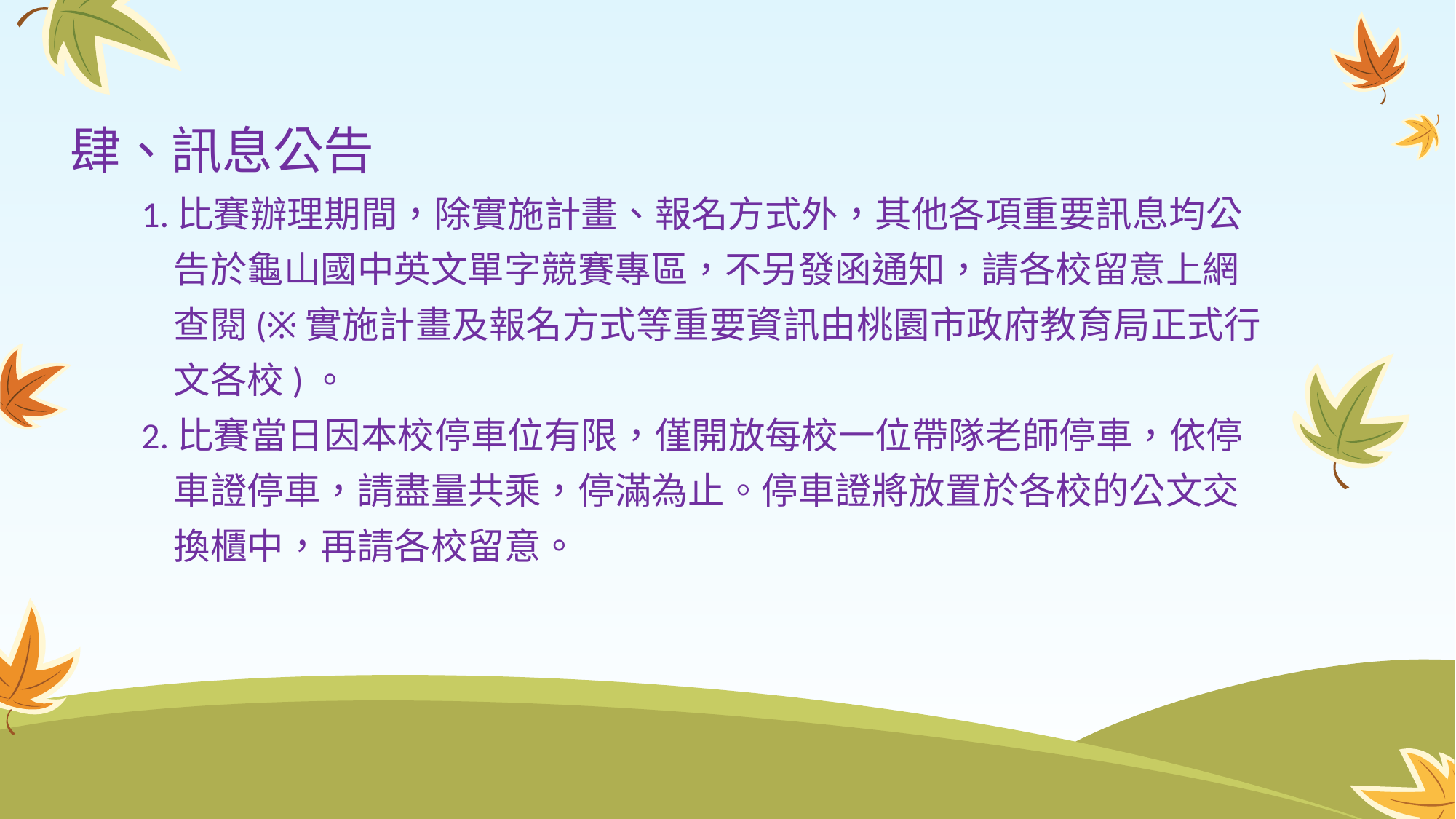

肆、訊息公告
1.比賽辦理期間，除實施計畫、報名方式外，其他各項重要訊息均公
   告於龜山國中英文單字競賽專區，不另發函通知，請各校留意上網
   查閱(※實施計畫及報名方式等重要資訊由桃園市政府教育局正式行
   文各校)。
2.比賽當日因本校停車位有限，僅開放每校一位帶隊老師停車，依停
   車證停車，請盡量共乘，停滿為止。停車證將放置於各校的公文交
   換櫃中，再請各校留意。